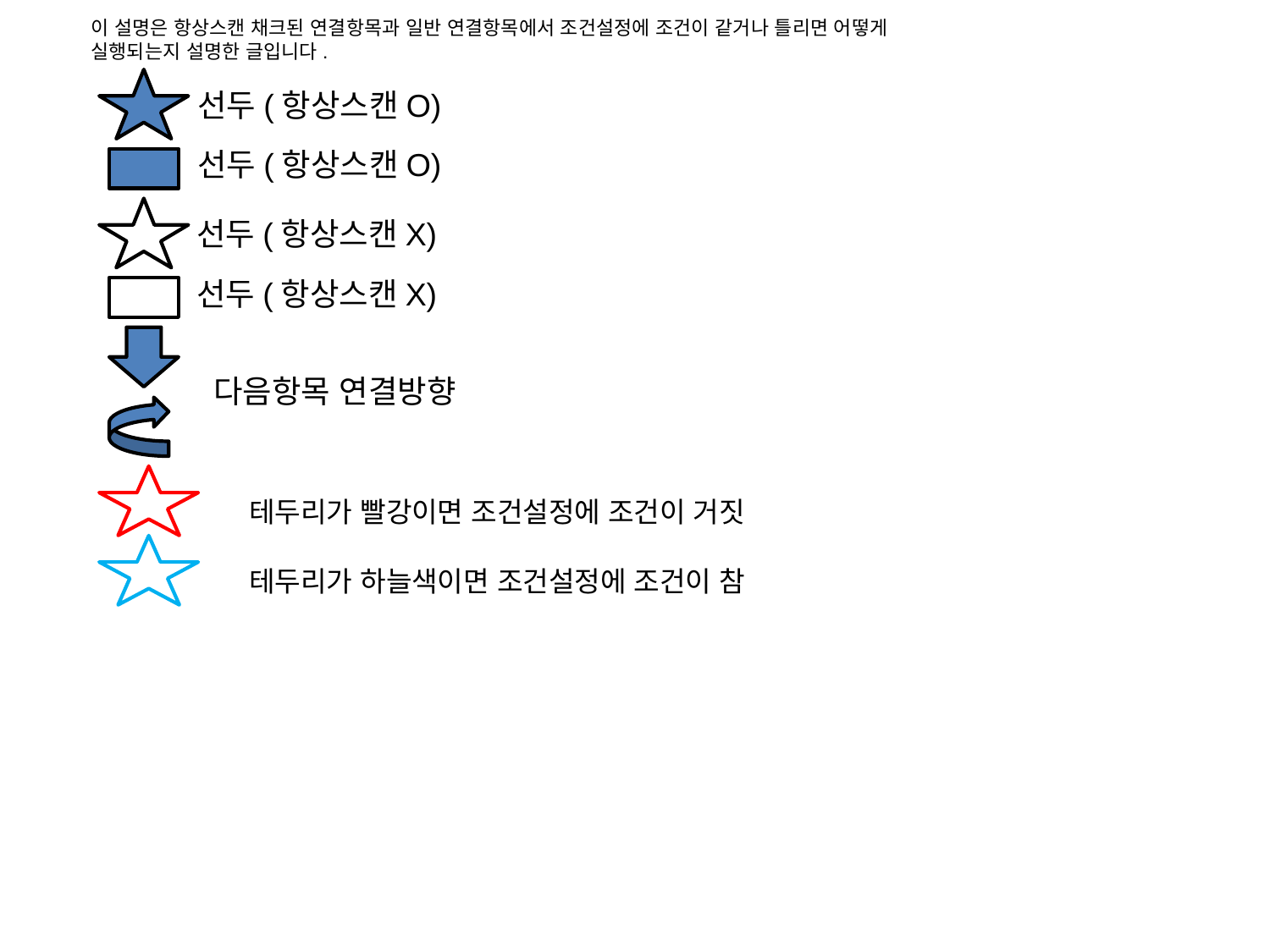

이 설명은 항상스캔 채크된 연결항목과 일반 연결항목에서 조건설정에 조건이 같거나 틀리면 어떻게
실행되는지 설명한 글입니다.

선두(항상스캔O)
선두(항상스캔O)

선두(항상스캔X)
선두(항상스캔X)

다음항목 연결방향

테두리가 빨강이면 조건설정에 조건이 거짓

테두리가 하늘색이면 조건설정에 조건이 참